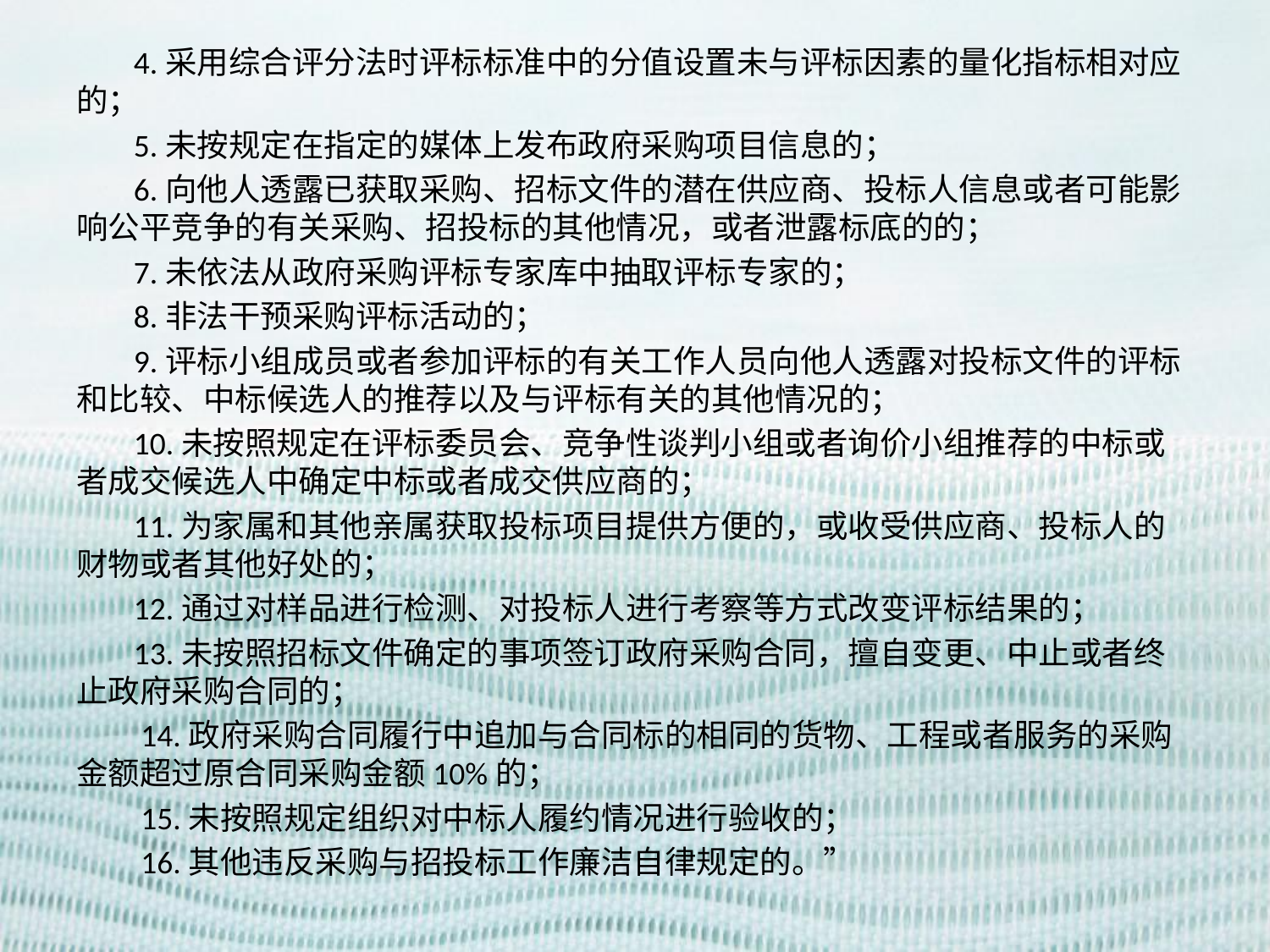

4.采用综合评分法时评标标准中的分值设置未与评标因素的量化指标相对应的；
        5.未按规定在指定的媒体上发布政府采购项目信息的；
        6.向他人透露已获取采购、招标文件的潜在供应商、投标人信息或者可能影响公平竞争的有关采购、招投标的其他情况，或者泄露标底的的；
        7.未依法从政府采购评标专家库中抽取评标专家的；
        8.非法干预采购评标活动的；
        9.评标小组成员或者参加评标的有关工作人员向他人透露对投标文件的评标和比较、中标候选人的推荐以及与评标有关的其他情况的；
        10.未按照规定在评标委员会、竞争性谈判小组或者询价小组推荐的中标或者成交候选人中确定中标或者成交供应商的；
        11.为家属和其他亲属获取投标项目提供方便的，或收受供应商、投标人的财物或者其他好处的；
        12.通过对样品进行检测、对投标人进行考察等方式改变评标结果的；
        13.未按照招标文件确定的事项签订政府采购合同，擅自变更、中止或者终止政府采购合同的；
         14.政府采购合同履行中追加与合同标的相同的货物、工程或者服务的采购金额超过原合同采购金额10%的；
         15.未按照规定组织对中标人履约情况进行验收的；
         16.其他违反采购与招投标工作廉洁自律规定的。”